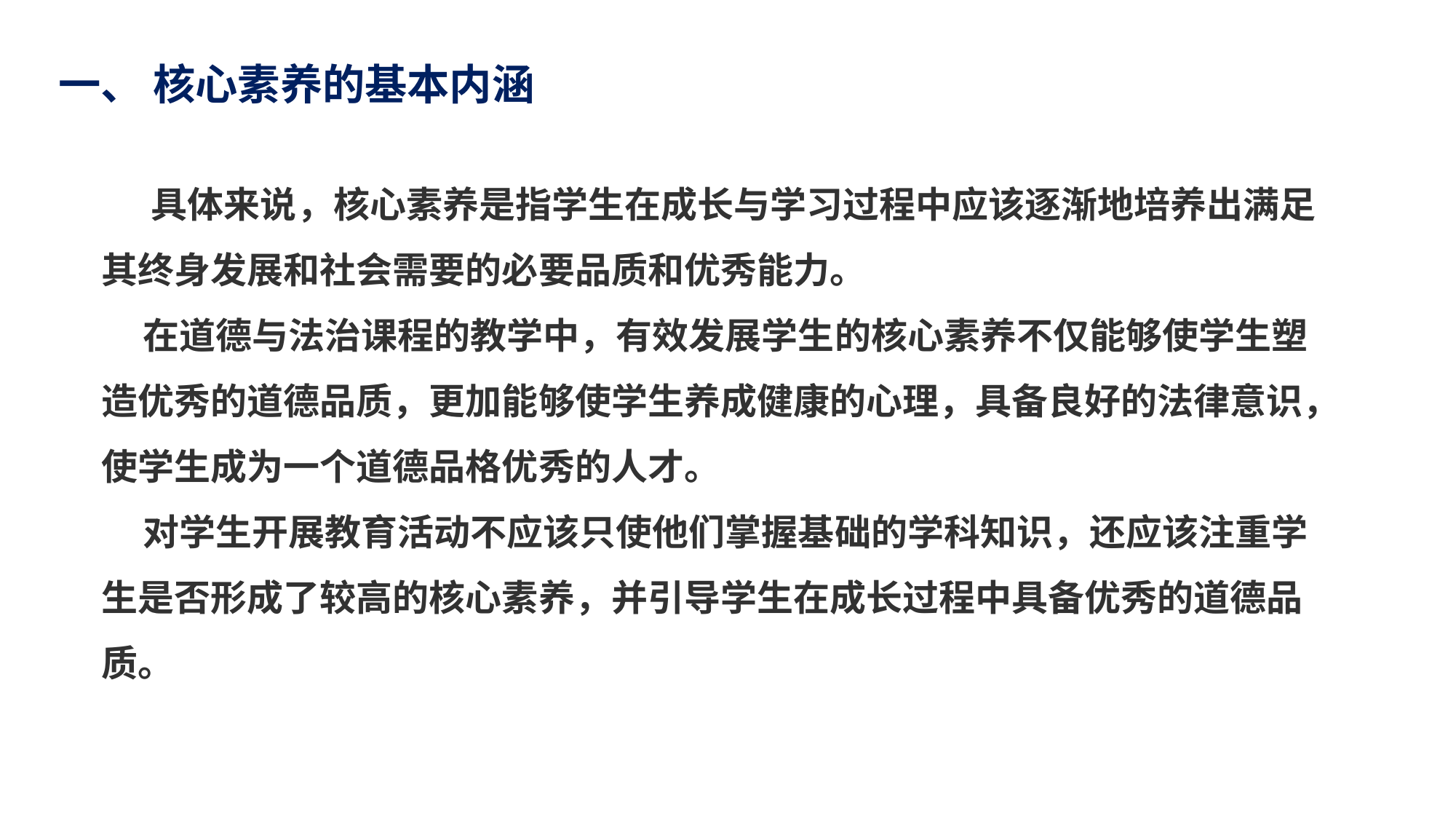

一、 核心素养的基本内涵
     具体来说，核心素养是指学生在成长与学习过程中应该逐渐地培养出满足其终身发展和社会需要的必要品质和优秀能力。
    在道德与法治课程的教学中，有效发展学生的核心素养不仅能够使学生塑造优秀的道德品质，更加能够使学生养成健康的心理，具备良好的法律意识，使学生成为一个道德品格优秀的人才。
    对学生开展教育活动不应该只使他们掌握基础的学科知识，还应该注重学生是否形成了较高的核心素养，并引导学生在成长过程中具备优秀的道德品质。